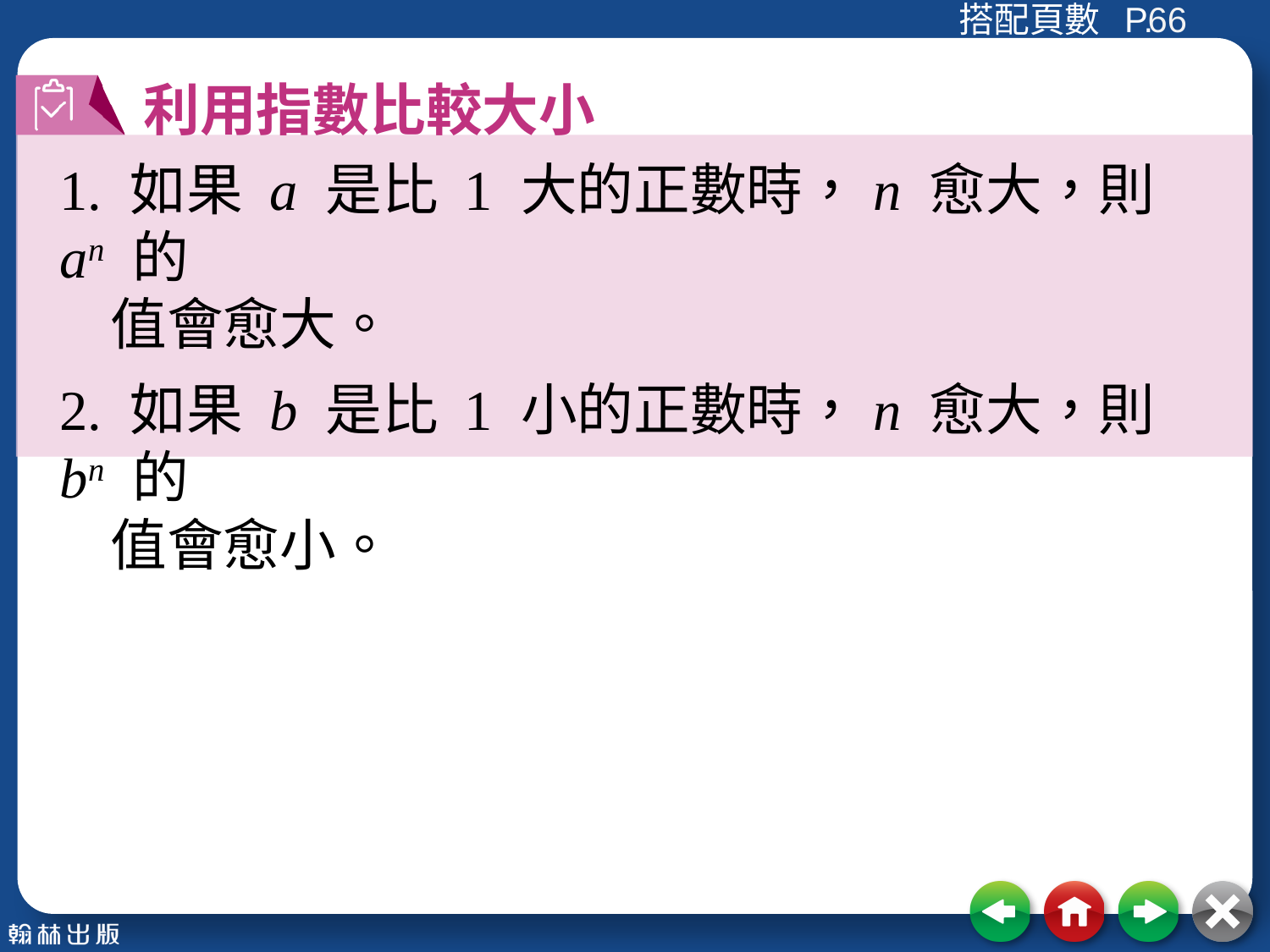

66
利用指數比較大小

1. 如果 a 是比 1 大的正數時，n 愈大，則 an 的
    值會愈大。
2. 如果 b 是比 1 小的正數時，n 愈大，則 bn 的
    值會愈小。